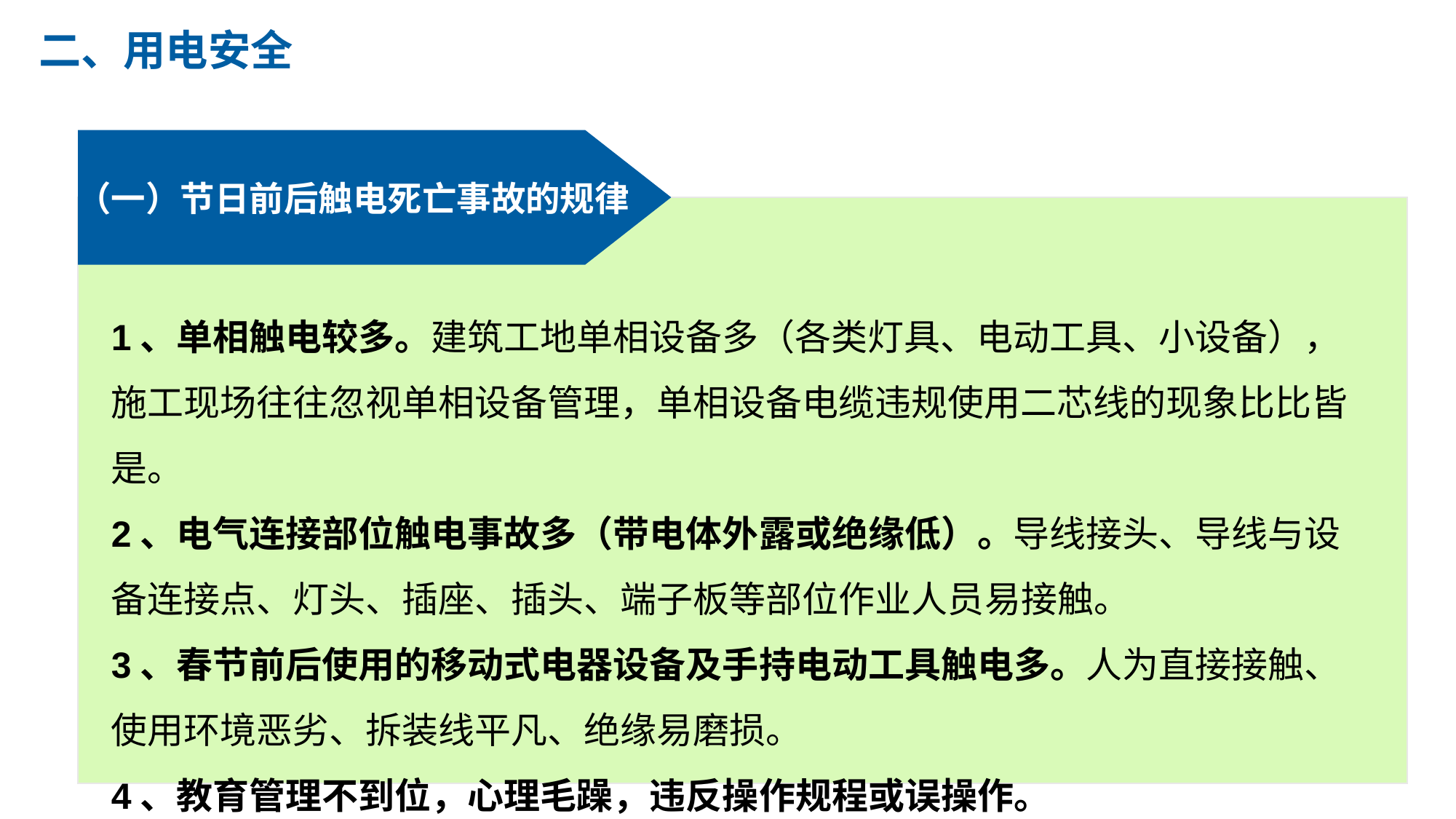

二、用电安全
（一）节日前后触电死亡事故的规律

1、单相触电较多。建筑工地单相设备多（各类灯具、电动工具、小设备），施工现场往往忽视单相设备管理，单相设备电缆违规使用二芯线的现象比比皆是。
2、电气连接部位触电事故多（带电体外露或绝缘低）。导线接头、导线与设备连接点、灯头、插座、插头、端子板等部位作业人员易接触。
3、春节前后使用的移动式电器设备及手持电动工具触电多。人为直接接触、使用环境恶劣、拆装线平凡、绝缘易磨损。
4、教育管理不到位，心理毛躁，违反操作规程或误操作。